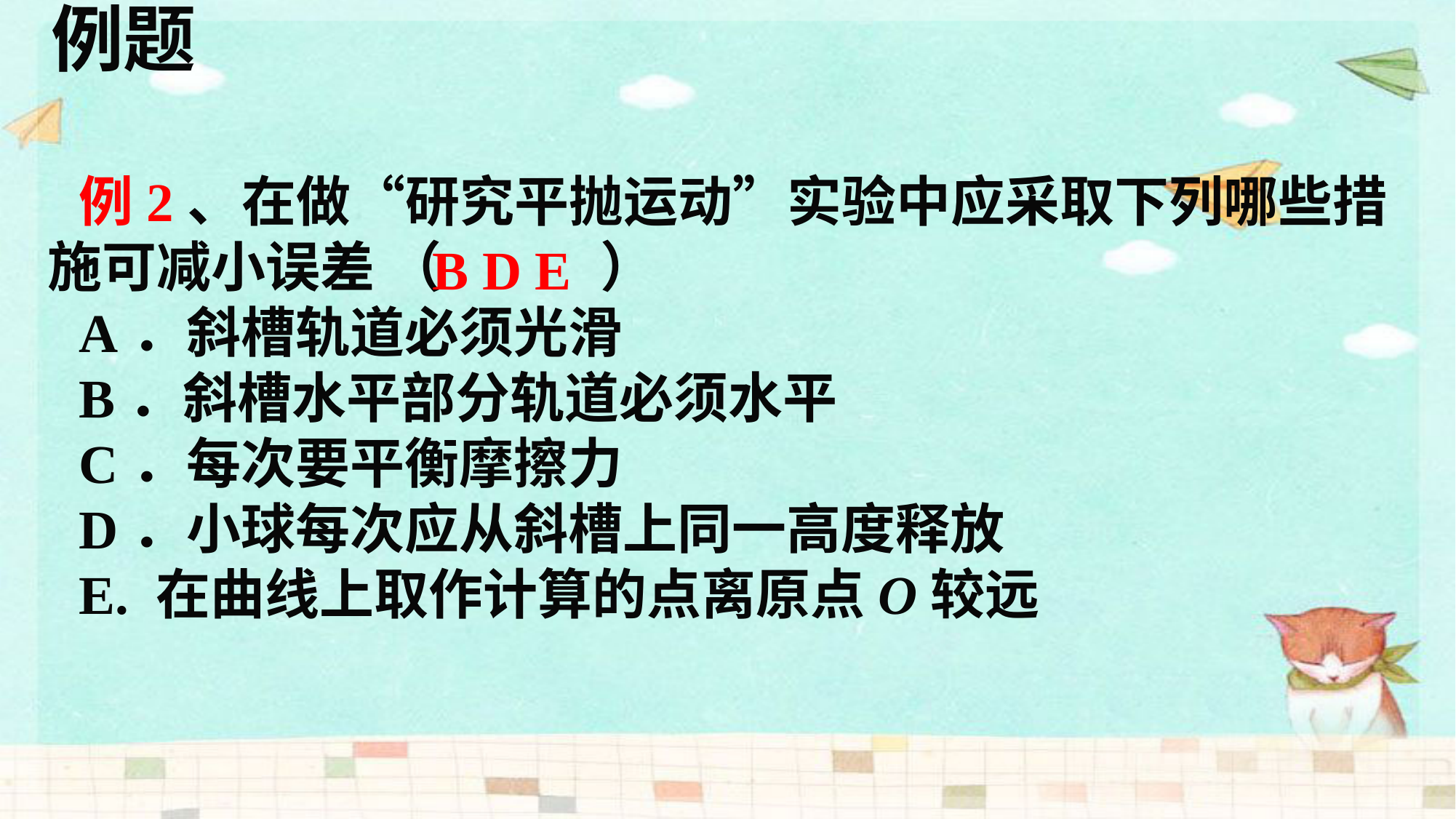

例题
例2、在做“研究平抛运动”实验中应采取下列哪些措施可减小误差 （　　    ）
A．斜槽轨道必须光滑
B．斜槽水平部分轨道必须水平
C．每次要平衡摩擦力
D．小球每次应从斜槽上同一高度释放
E. 在曲线上取作计算的点离原点O较远
B D E